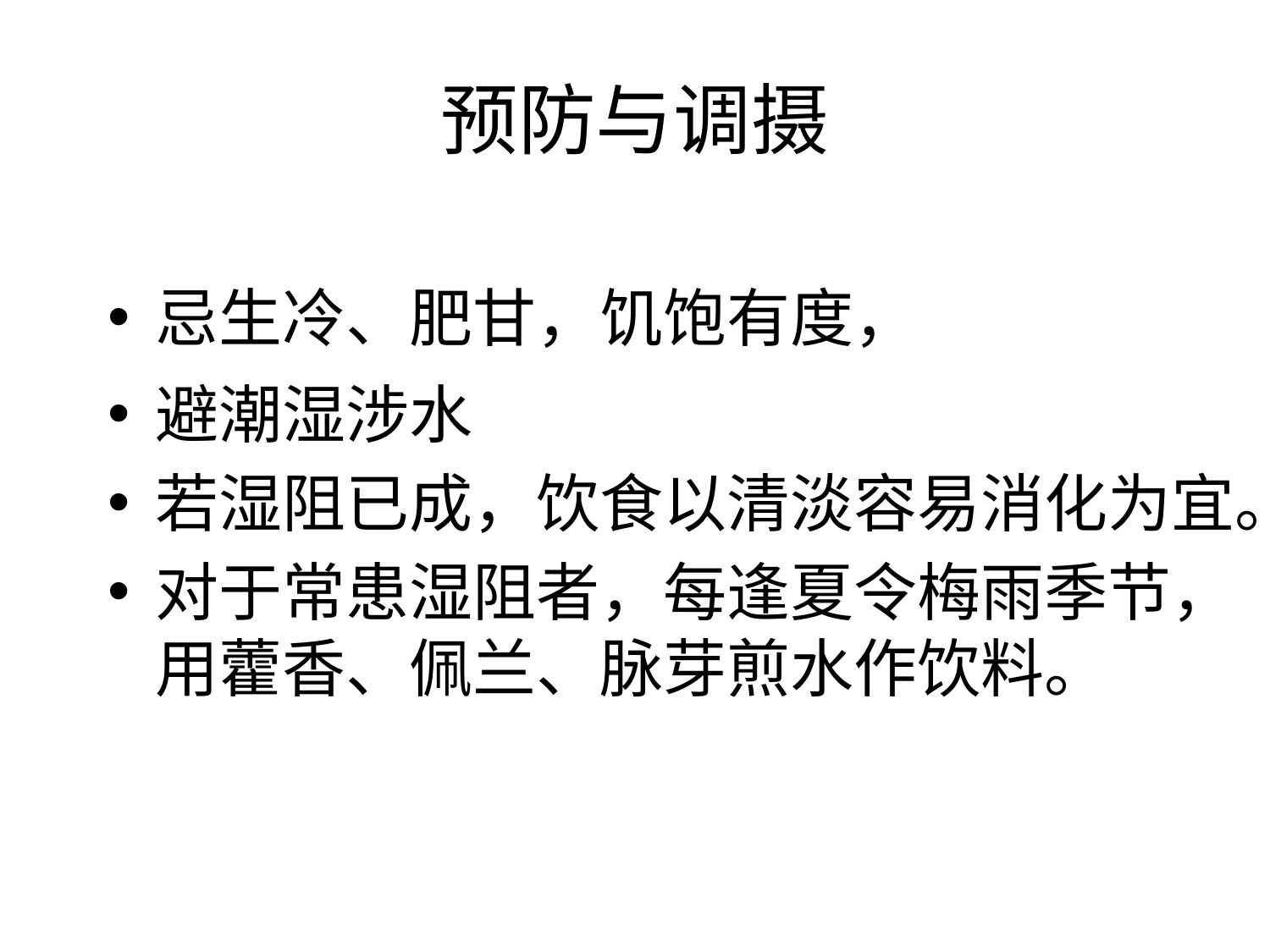

# 预防与调摄
忌生冷、肥甘，饥饱有度，
避潮湿涉水
若湿阻已成，饮食以清淡容易消化为宜。
对于常患湿阻者，每逢夏令梅雨季节，用藿香、佩兰、脉芽煎水作饮料。